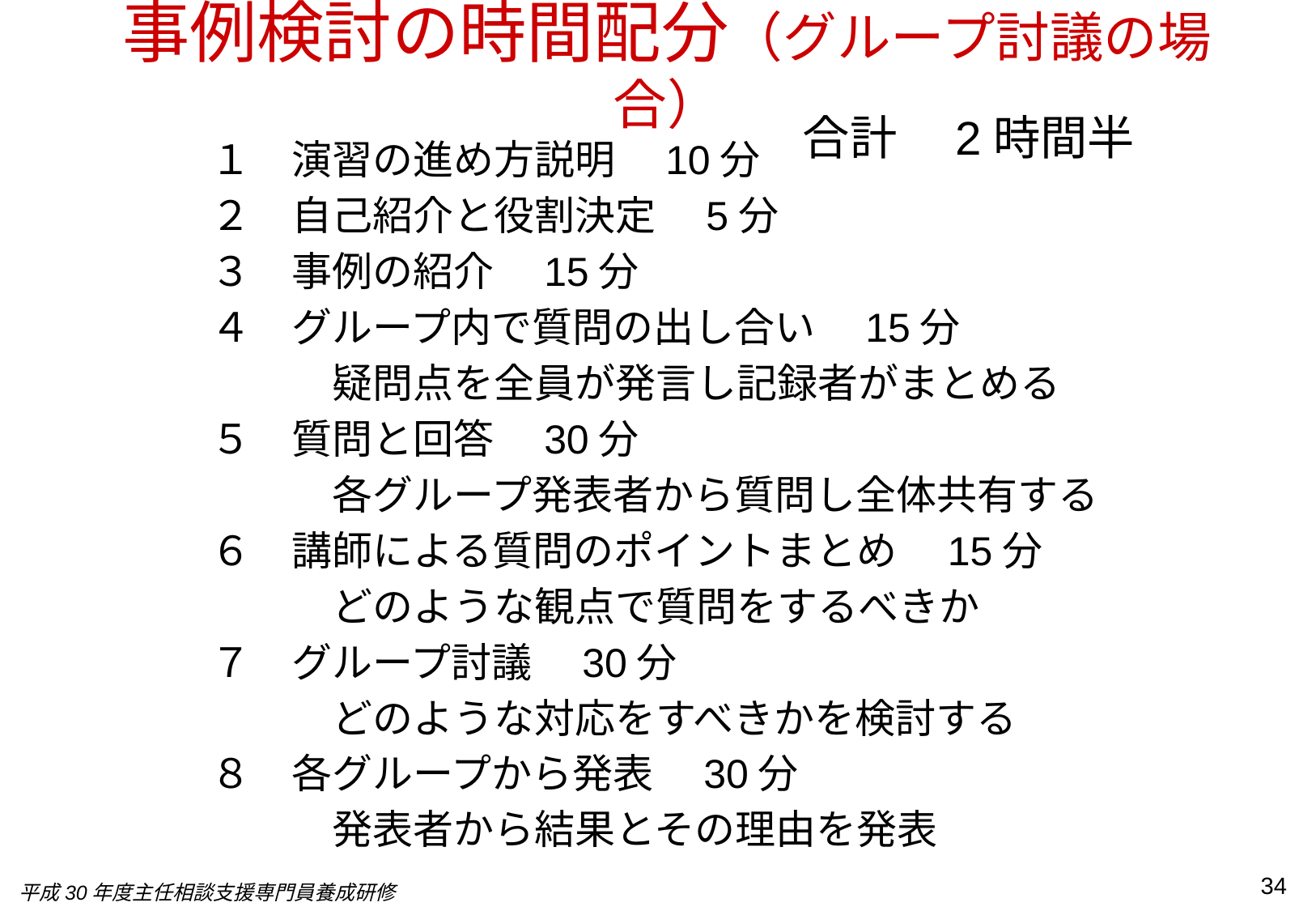

事例検討の時間配分（グループ討議の場合）
合計　2時間半
１　演習の進め方説明　10分
２　自己紹介と役割決定　5分
３　事例の紹介　15分
４　グループ内で質問の出し合い　15分
　　　疑問点を全員が発言し記録者がまとめる
５　質問と回答　30分
　　　各グループ発表者から質問し全体共有する
６　講師による質問のポイントまとめ　15分
　　　どのような観点で質問をするべきか
７　グループ討議　30分
　　　どのような対応をすべきかを検討する
８　各グループから発表　30分
　　　発表者から結果とその理由を発表
34
平成30年度主任相談支援専門員養成研修